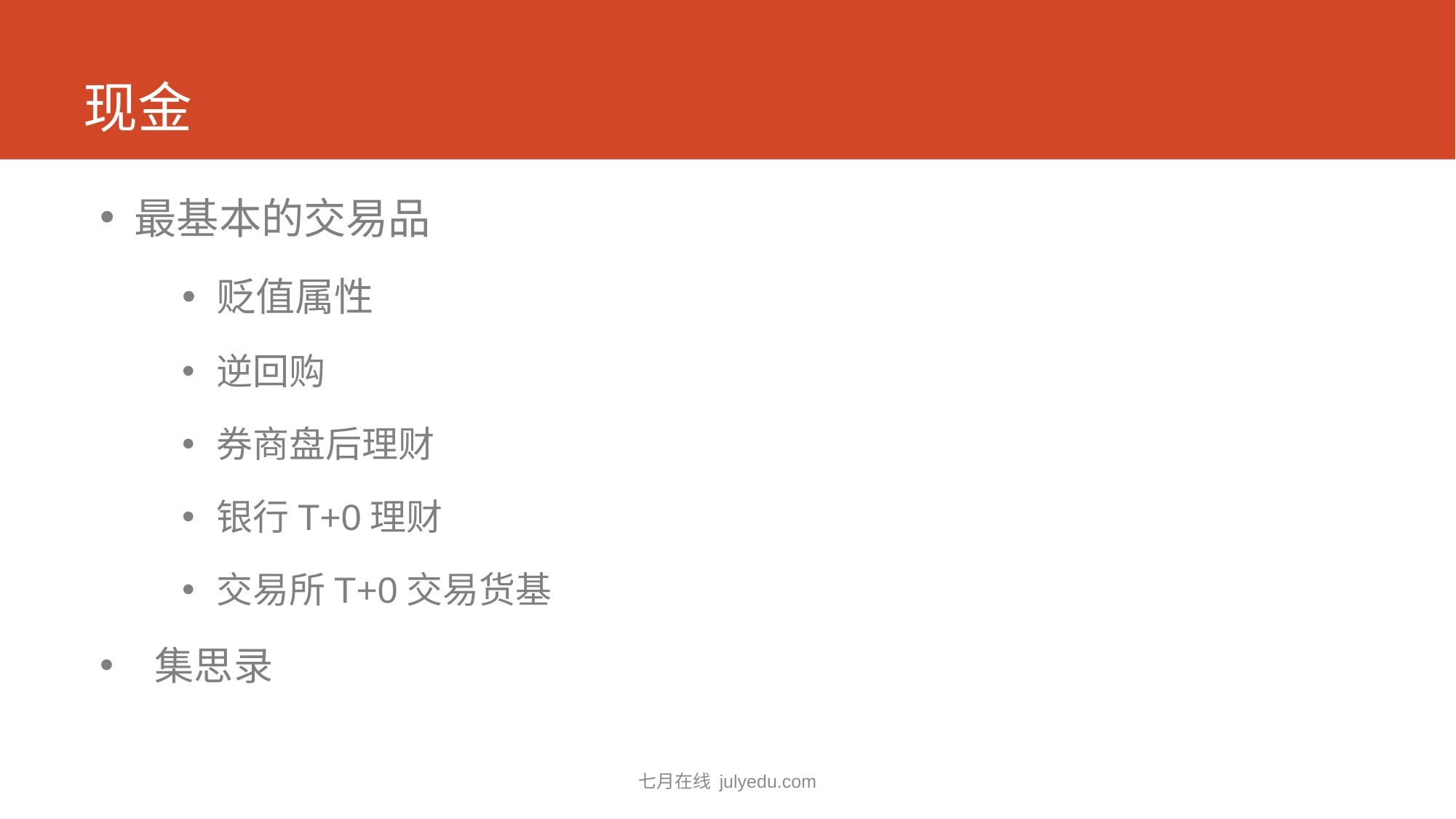

# 现金
最基本的交易品
贬值属性
逆回购
券商盘后理财
银行T+0理财
交易所T+0交易货基
集思录
七月在线 julyedu.com